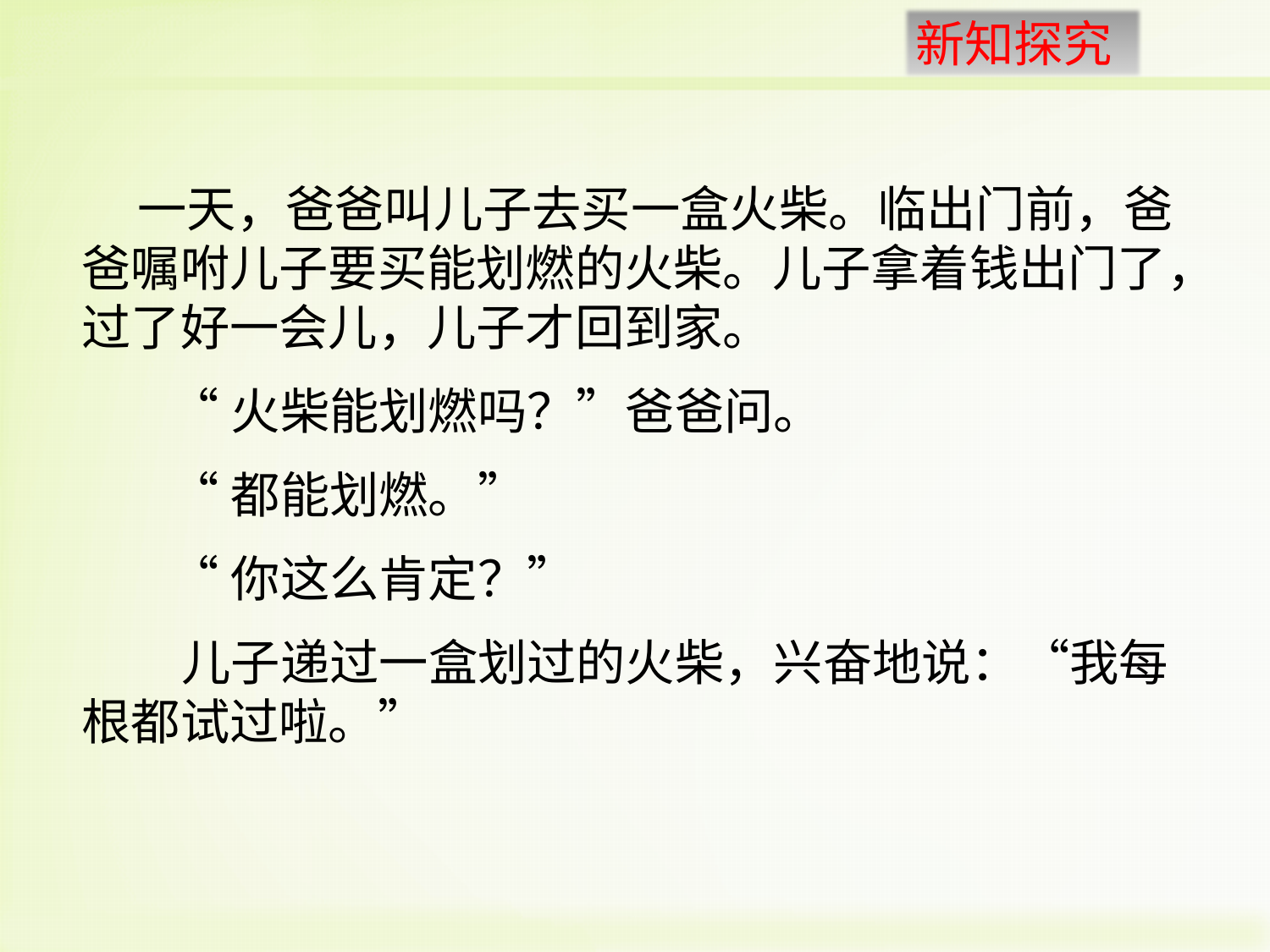

一天，爸爸叫儿子去买一盒火柴。临出门前，爸爸嘱咐儿子要买能划燃的火柴。儿子拿着钱出门了，过了好一会儿，儿子才回到家。
        “火柴能划燃吗？”爸爸问。
        “都能划燃。”
        “你这么肯定？”
        儿子递过一盒划过的火柴，兴奋地说：“我每根都试过啦。”